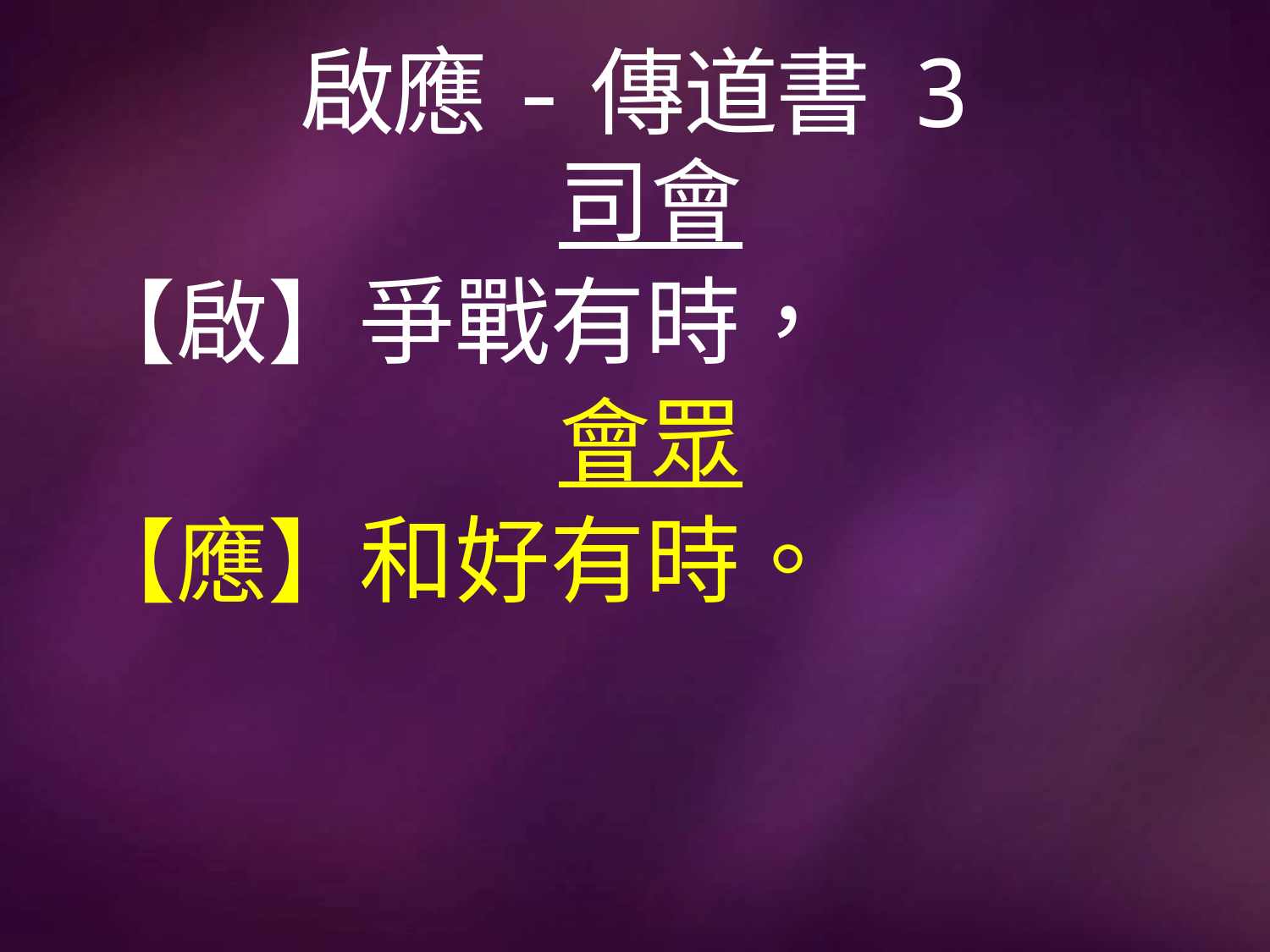

# 啟應-傳道書 3
司會
【啟】爭戰有時，
會眾
【應】和好有時。